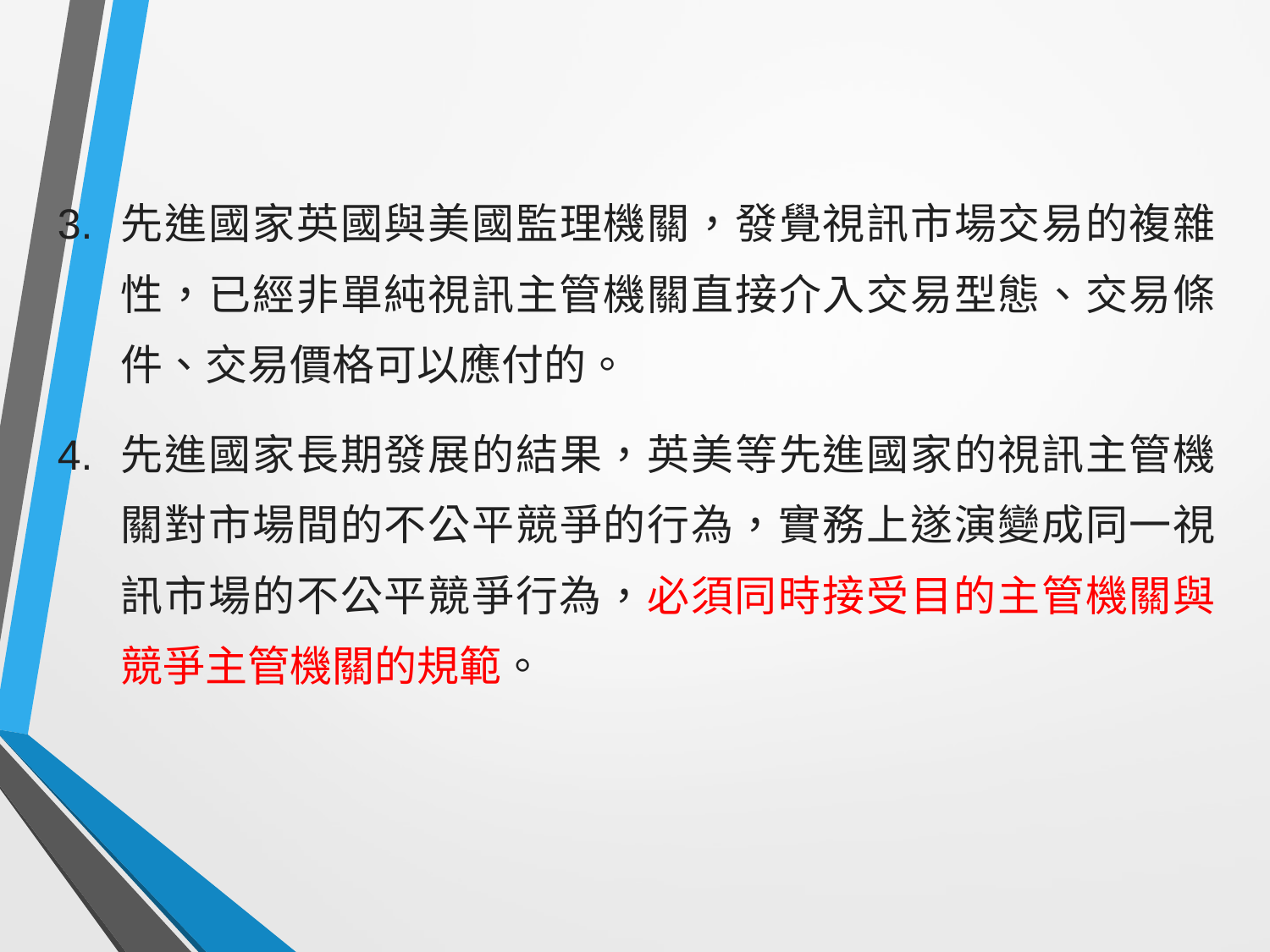

#
先進國家英國與美國監理機關，發覺視訊市場交易的複雜性，已經非單純視訊主管機關直接介入交易型態、交易條件、交易價格可以應付的。
先進國家長期發展的結果，英美等先進國家的視訊主管機關對市場間的不公平競爭的行為，實務上遂演變成同一視訊市場的不公平競爭行為，必須同時接受目的主管機關與競爭主管機關的規範。